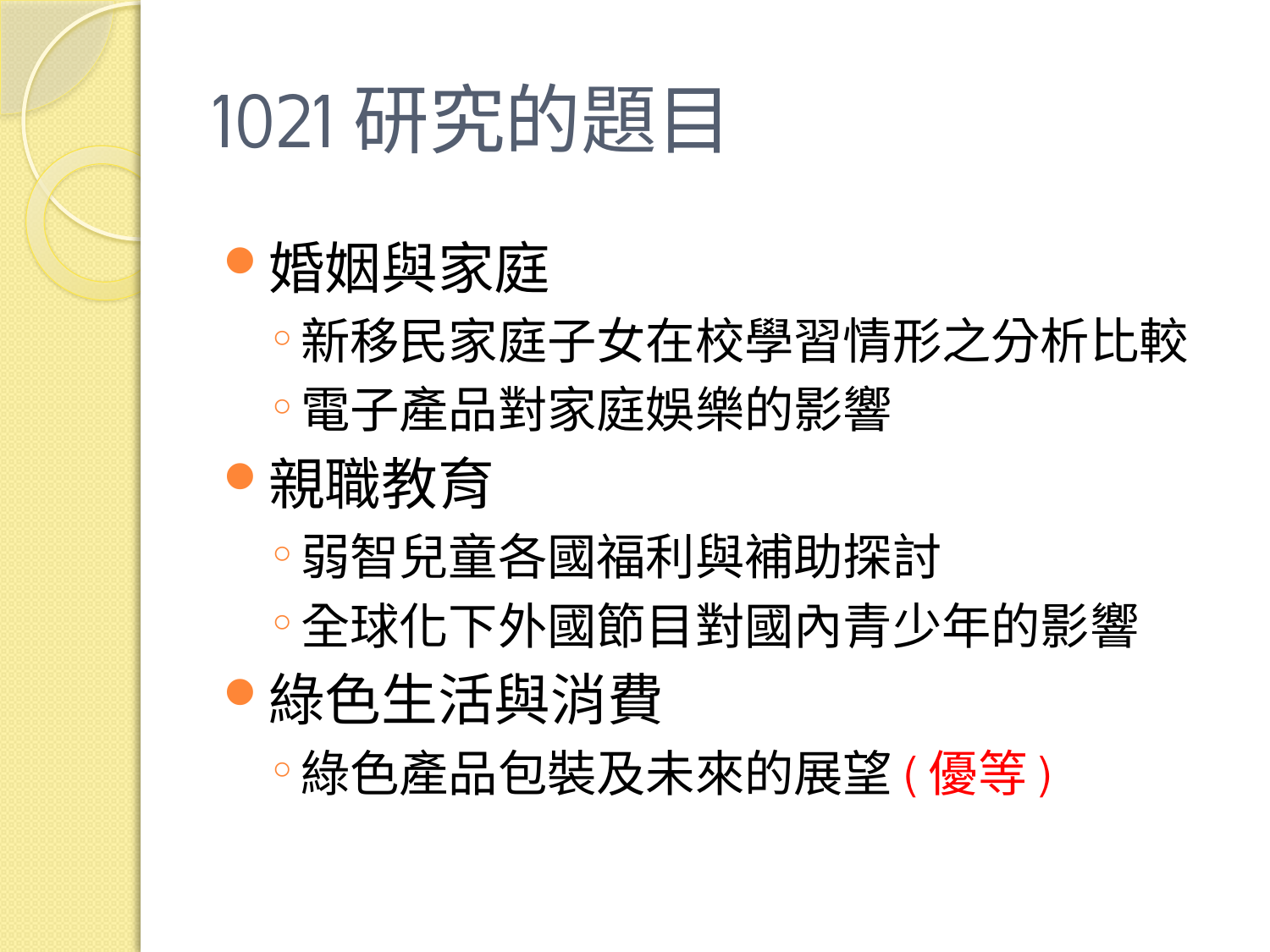

# 1021研究的題目
婚姻與家庭
新移民家庭子女在校學習情形之分析比較
電子產品對家庭娛樂的影響
親職教育
弱智兒童各國福利與補助探討
全球化下外國節目對國內青少年的影響
綠色生活與消費
綠色產品包裝及未來的展望(優等)